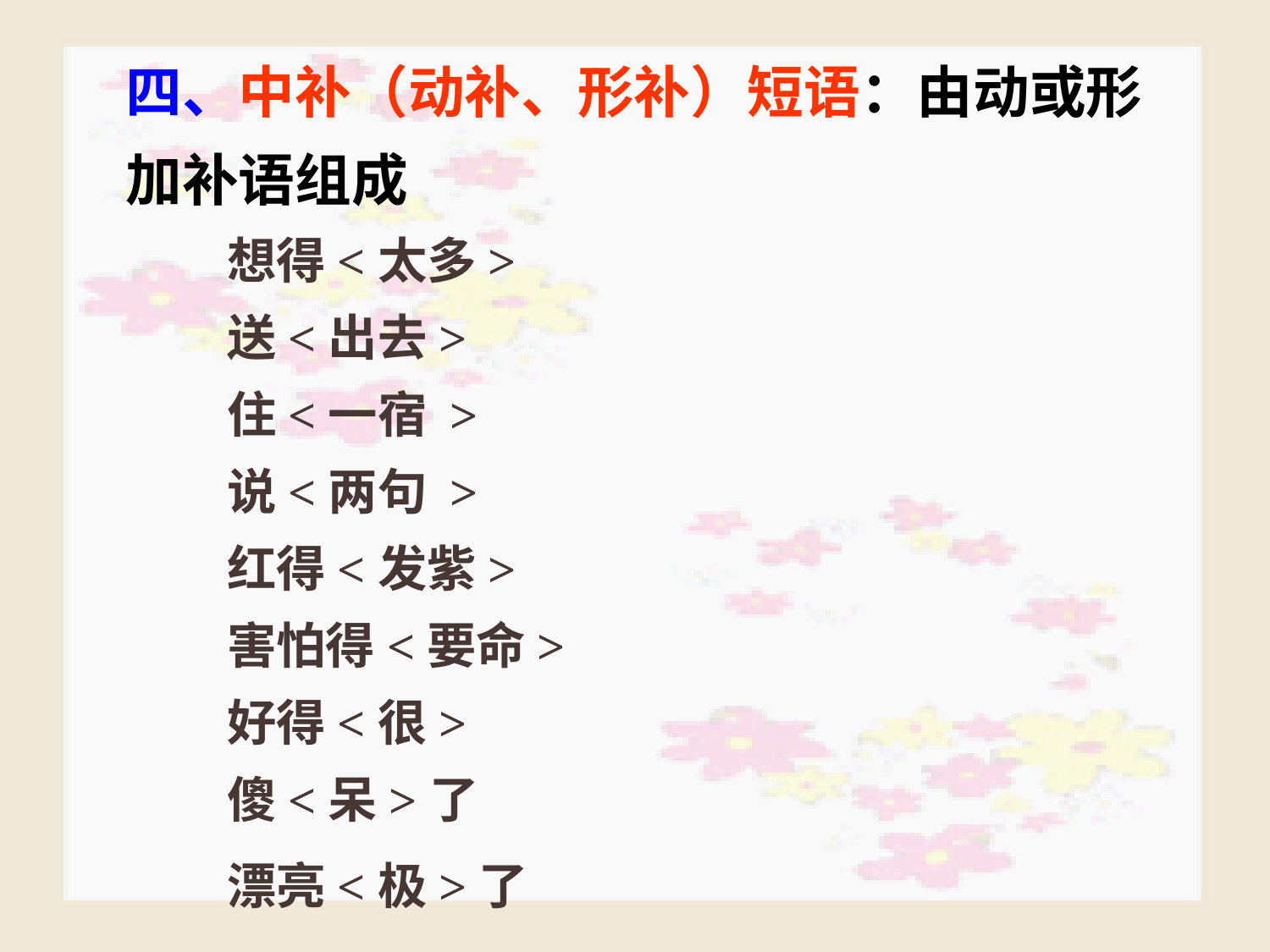

四、中补（动补、形补）短语：由动或形加补语组成
        想得<太多>
        送<出去>
        住<一宿 >
        说<两句 >
        红得<发紫>
        害怕得<要命>
        好得<很>
        傻<呆>了
        漂亮<极>了